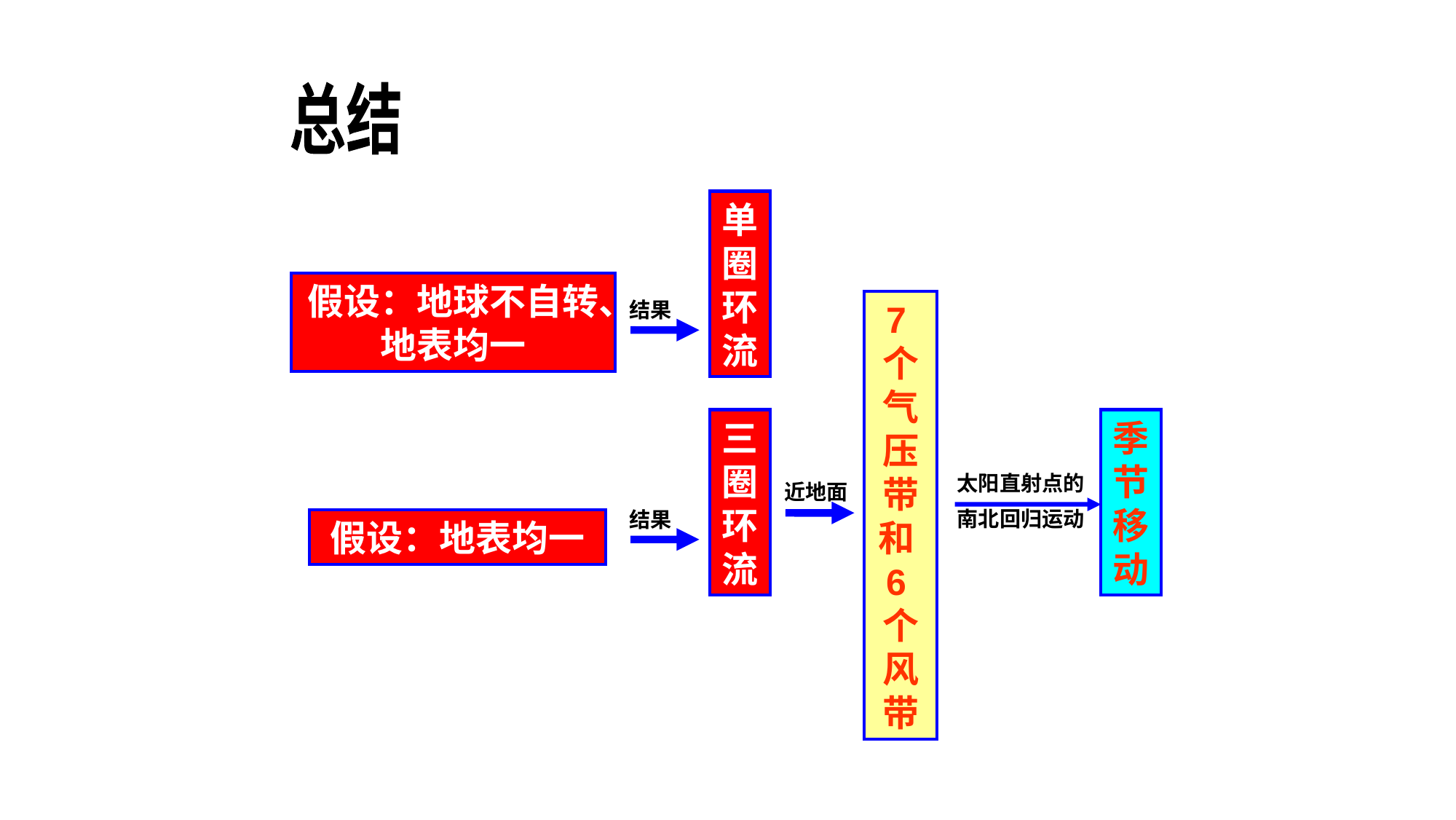

总结
单圈环流
假设：地球不自转、地表均一
结果

7个气压带和6个风带
三圈环流
季节移动
太阳直射点的
南北回归运动

近地面

结果

假设：地表均一